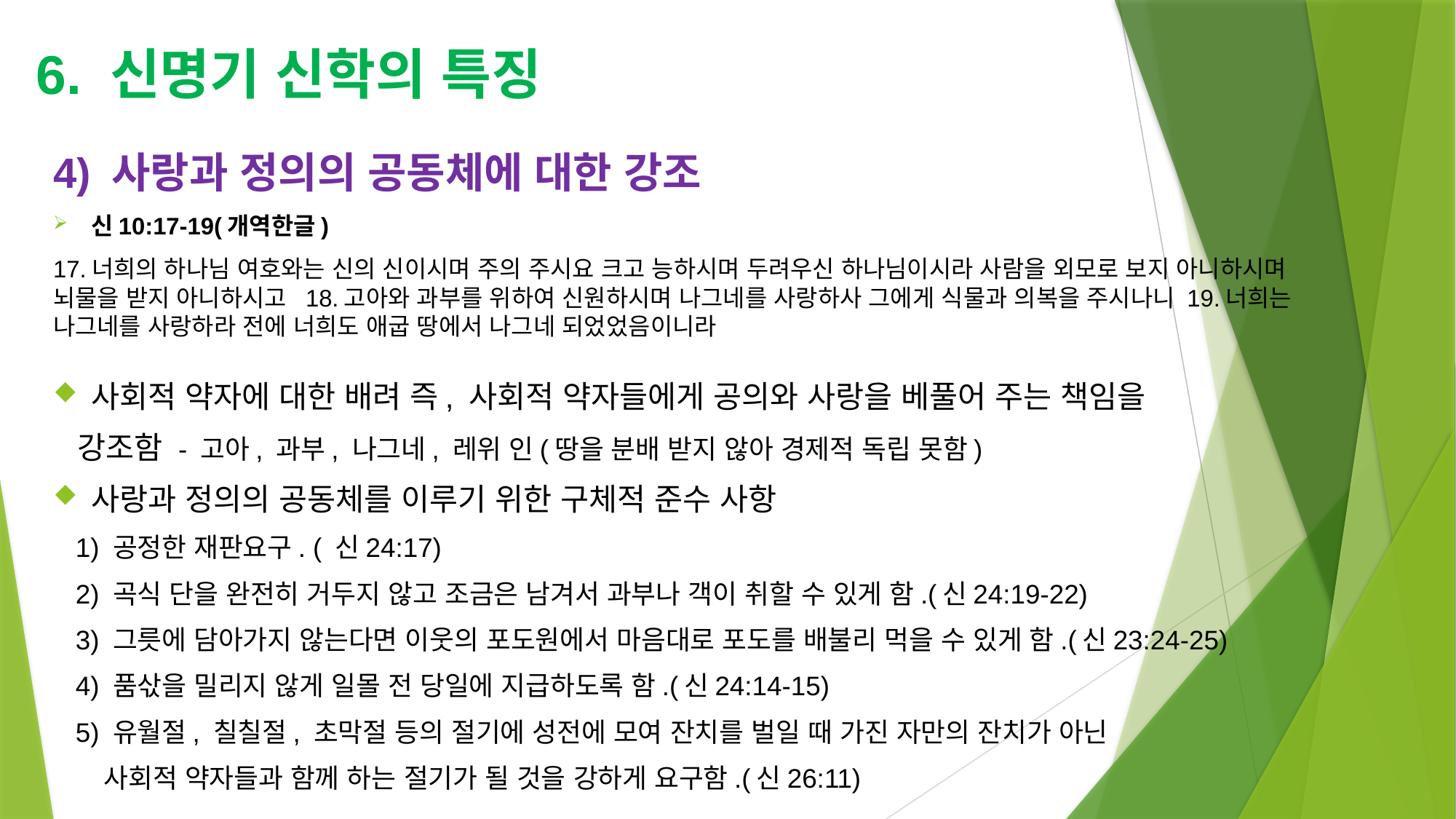

# 6. 신명기 신학의 특징
4) 사랑과 정의의 공동체에 대한 강조
신10:17-19(개역한글)
17.너희의 하나님 여호와는 신의 신이시며 주의 주시요 크고 능하시며 두려우신 하나님이시라 사람을 외모로 보지 아니하시며 뇌물을 받지 아니하시고  18.고아와 과부를 위하여 신원하시며 나그네를 사랑하사 그에게 식물과 의복을 주시나니 19.너희는 나그네를 사랑하라 전에 너희도 애굽 땅에서 나그네 되었었음이니라

사회적 약자에 대한 배려 즉, 사회적 약자들에게 공의와 사랑을 베풀어 주는 책임을
  강조함 - 고아, 과부, 나그네, 레위 인(땅을 분배 받지 않아 경제적 독립 못함)
사랑과 정의의 공동체를 이루기 위한 구체적 준수 사항
   1) 공정한 재판요구. ( 신24:17)
   2) 곡식 단을 완전히 거두지 않고 조금은 남겨서 과부나 객이 취할 수 있게 함.(신24:19-22)
   3) 그릇에 담아가지 않는다면 이웃의 포도원에서 마음대로 포도를 배불리 먹을 수 있게 함.(신23:24-25)
   4) 품삯을 밀리지 않게 일몰 전 당일에 지급하도록 함.(신24:14-15)
   5) 유월절, 칠칠절, 초막절 등의 절기에 성전에 모여 잔치를 벌일 때 가진 자만의 잔치가 아닌
      사회적 약자들과 함께 하는 절기가 될 것을 강하게 요구함.(신26:11)